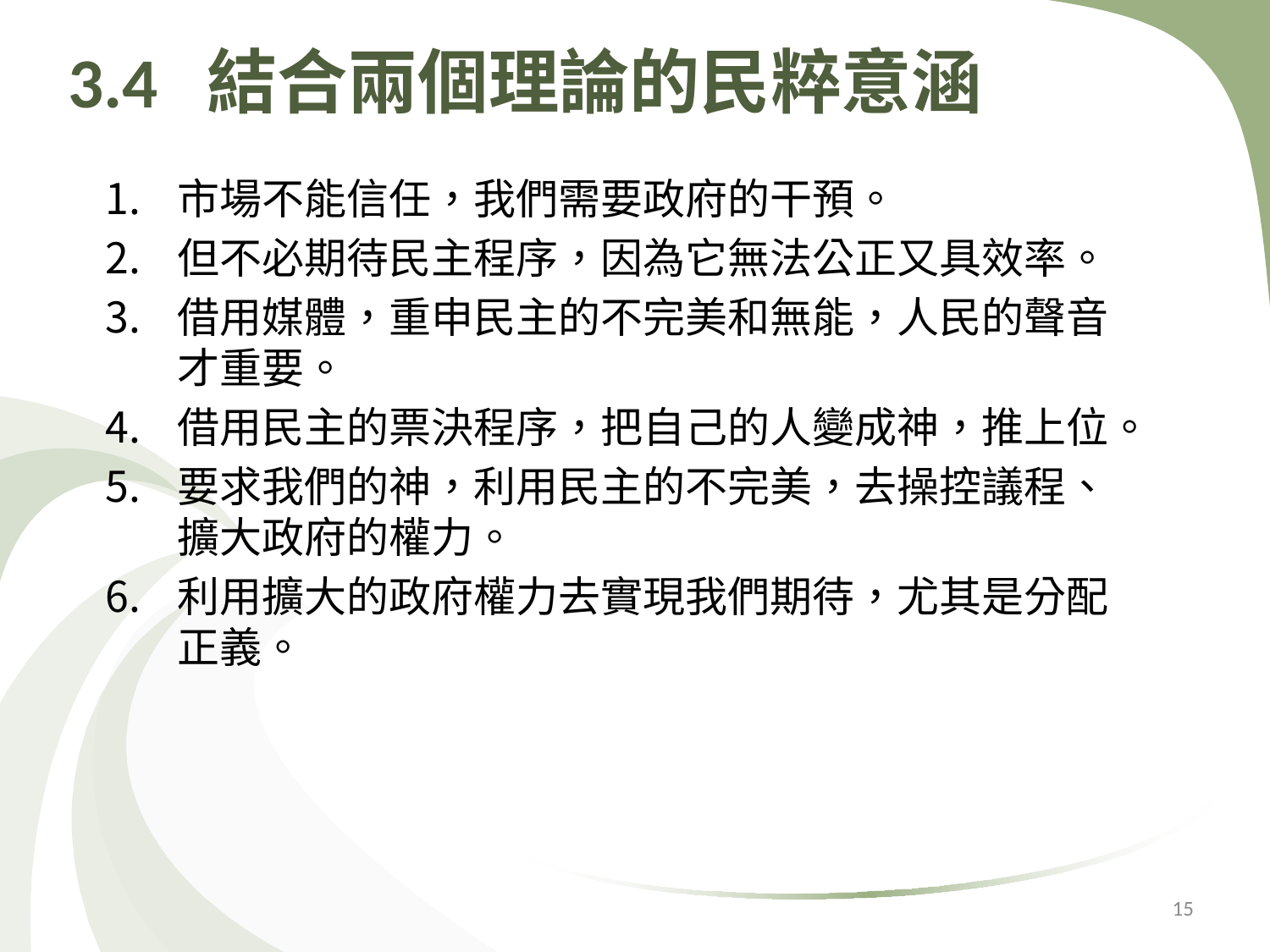

# 3.4  結合兩個理論的民粹意涵
市場不能信任，我們需要政府的干預。
但不必期待民主程序，因為它無法公正又具效率。
借用媒體，重申民主的不完美和無能，人民的聲音才重要。
借用民主的票決程序，把自己的人變成神，推上位。
要求我們的神，利用民主的不完美，去操控議程、擴大政府的權力。
利用擴大的政府權力去實現我們期待，尤其是分配正義。
15